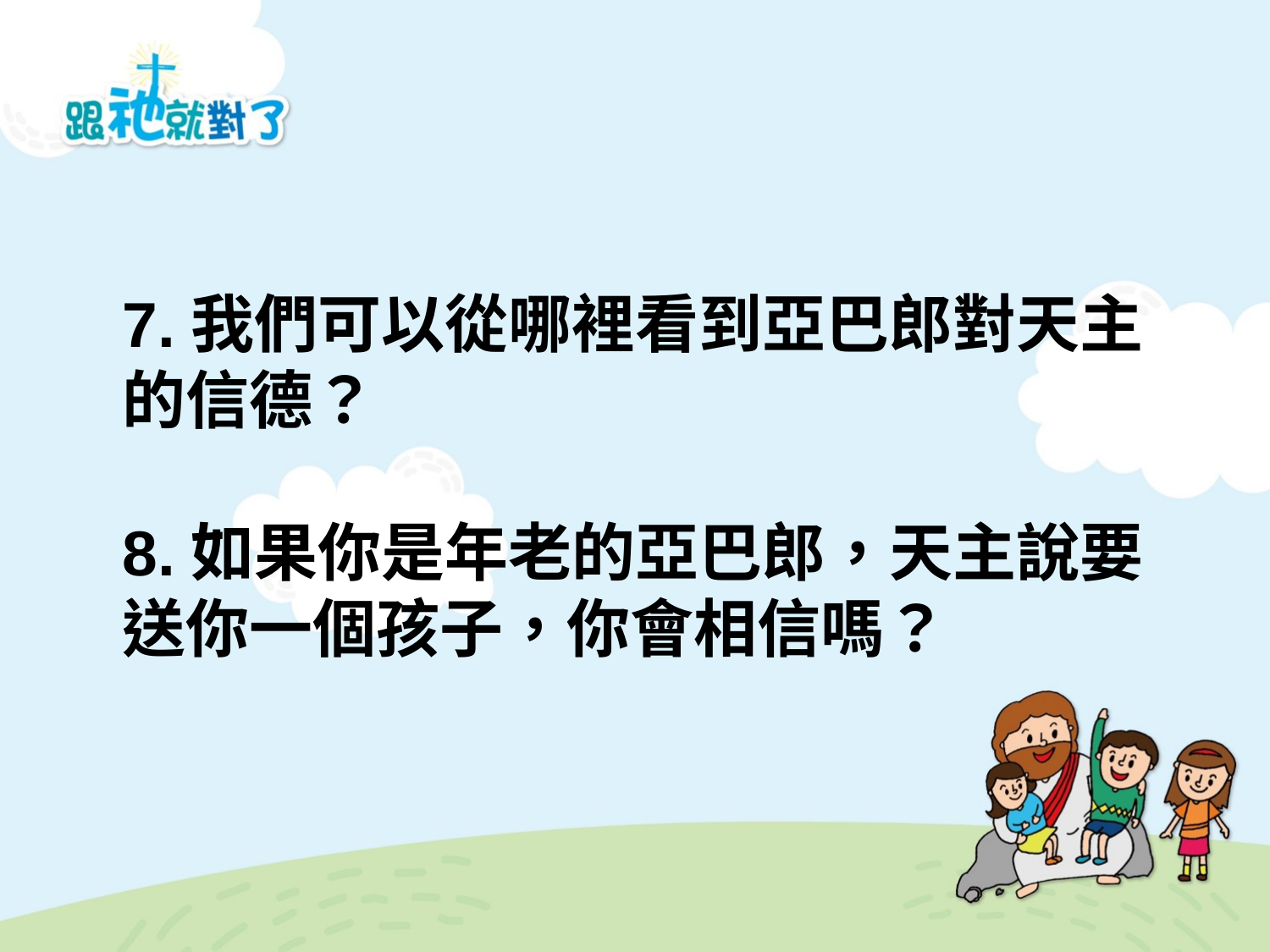

7.我們可以從哪裡看到亞巴郎對天主的信德？

8.如果你是年老的亞巴郎，天主說要送你一個孩子，你會相信嗎？